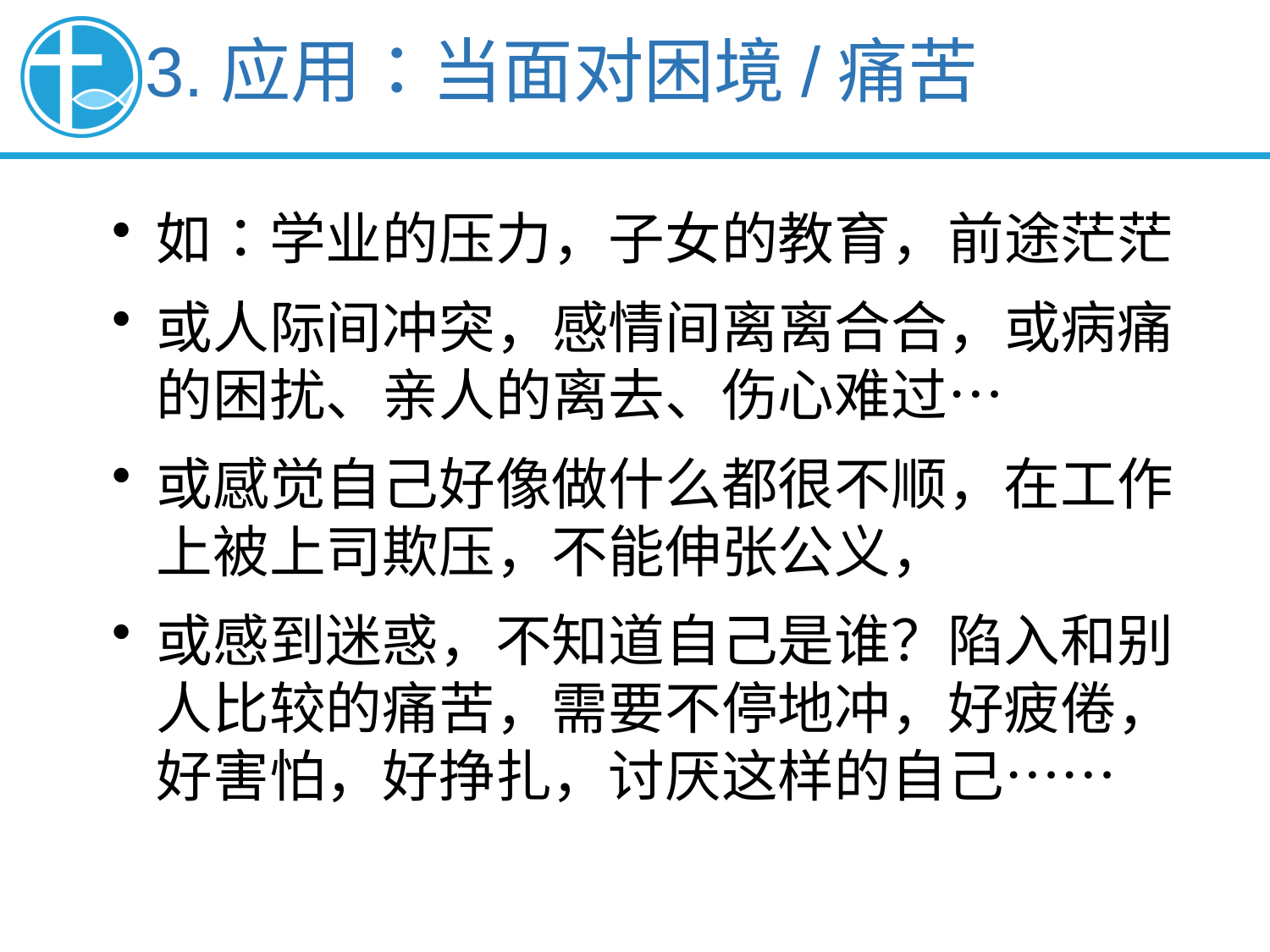

3.应用：当面对困境/痛苦
如：学业的压力，子女的教育，前途茫茫
或人际间冲突，感情间离离合合，或病痛的困扰、亲人的离去、伤心难过…
或感觉自己好像做什么都很不顺，在工作上被上司欺压，不能伸张公义，
或感到迷惑，不知道自己是谁？陷入和别人比较的痛苦，需要不停地冲，好疲倦，好害怕，好挣扎，讨厌这样的自己……